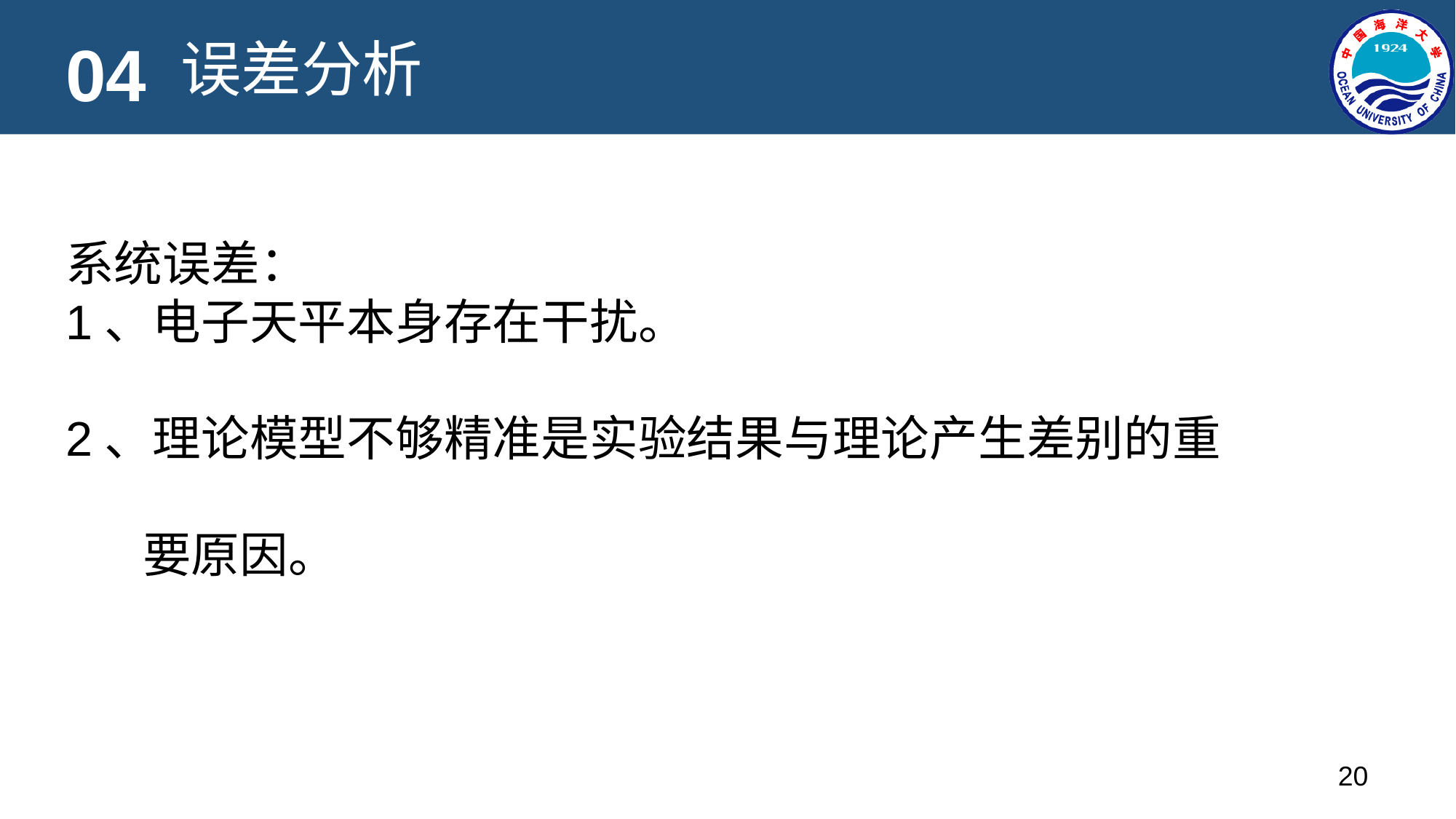

04
误差分析
系统误差：
1、电子天平本身存在干扰。

2、理论模型不够精准是实验结果与理论产生差别的重
      要原因。